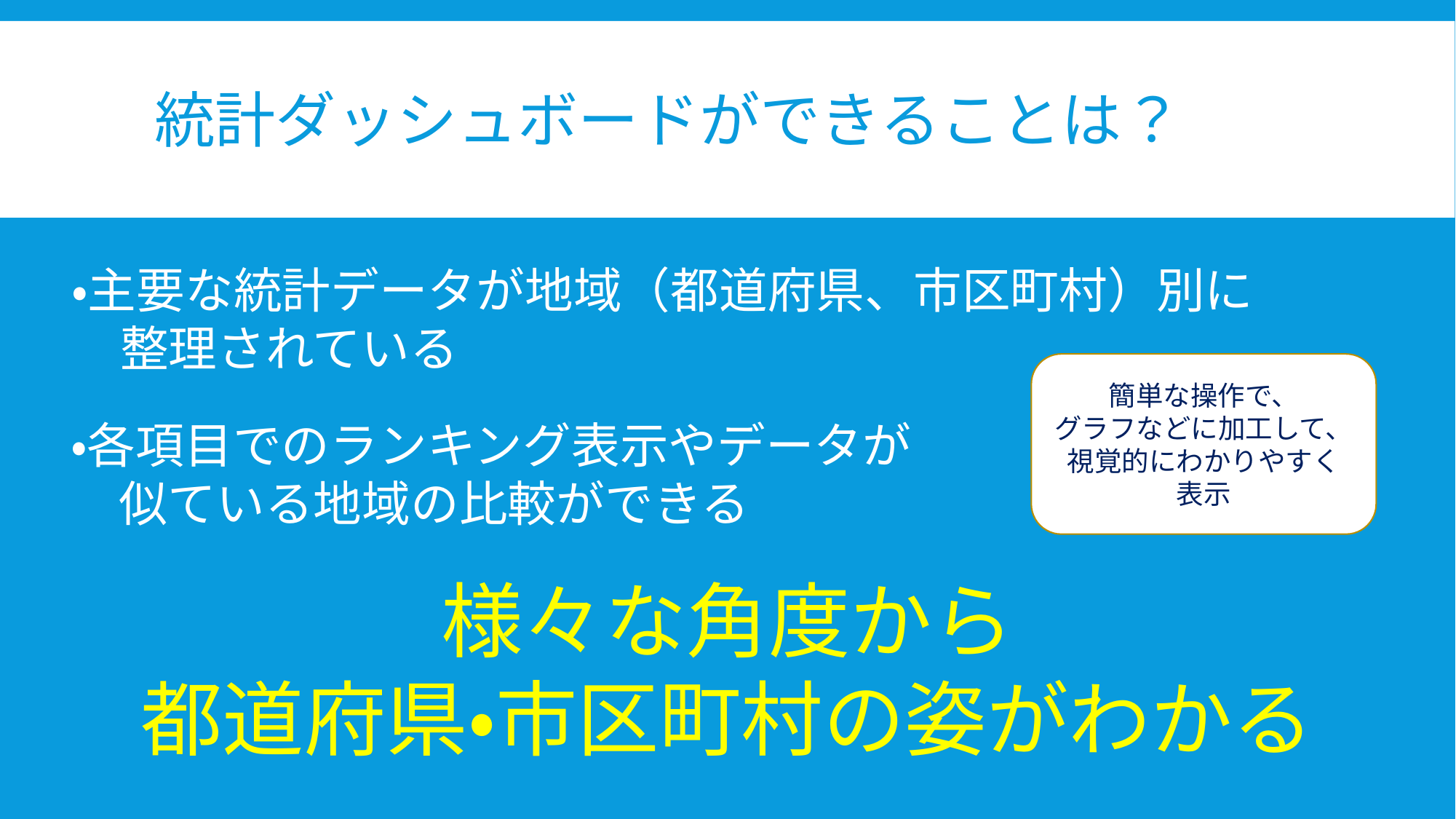

# 統計ダッシュボードができることは？
・主要な統計データが地域（都道府県、市区町村）別に
　整理されている
簡単な操作で、
グラフなどに加工して、視覚的にわかりやすく
表示
・各項目でのランキング表示やデータが
　似ている地域の比較ができる
様々な角度から
都道府県・市区町村の姿がわかる